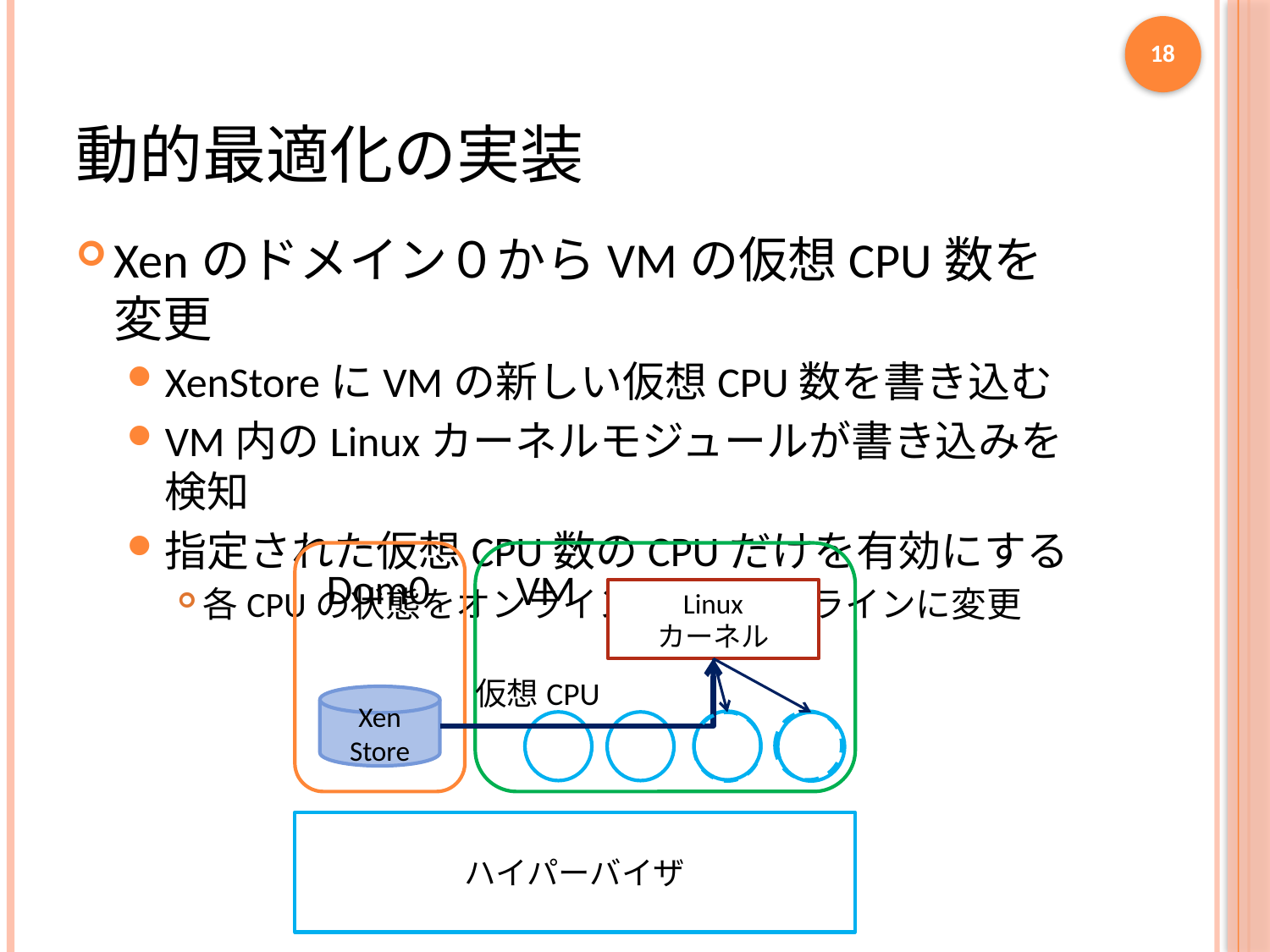

18
# 動的最適化の実装
Xenのドメイン０からVMの仮想CPU数を変更
XenStoreにVMの新しい仮想CPU数を書き込む
VM内のLinuxカーネルモジュールが書き込みを検知
指定された仮想CPU数のCPUだけを有効にする
各CPUの状態をオンラインまたはオフラインに変更

Dom0
VM
Linux
カーネル
仮想CPU
Xen
Store

ハイパーバイザ